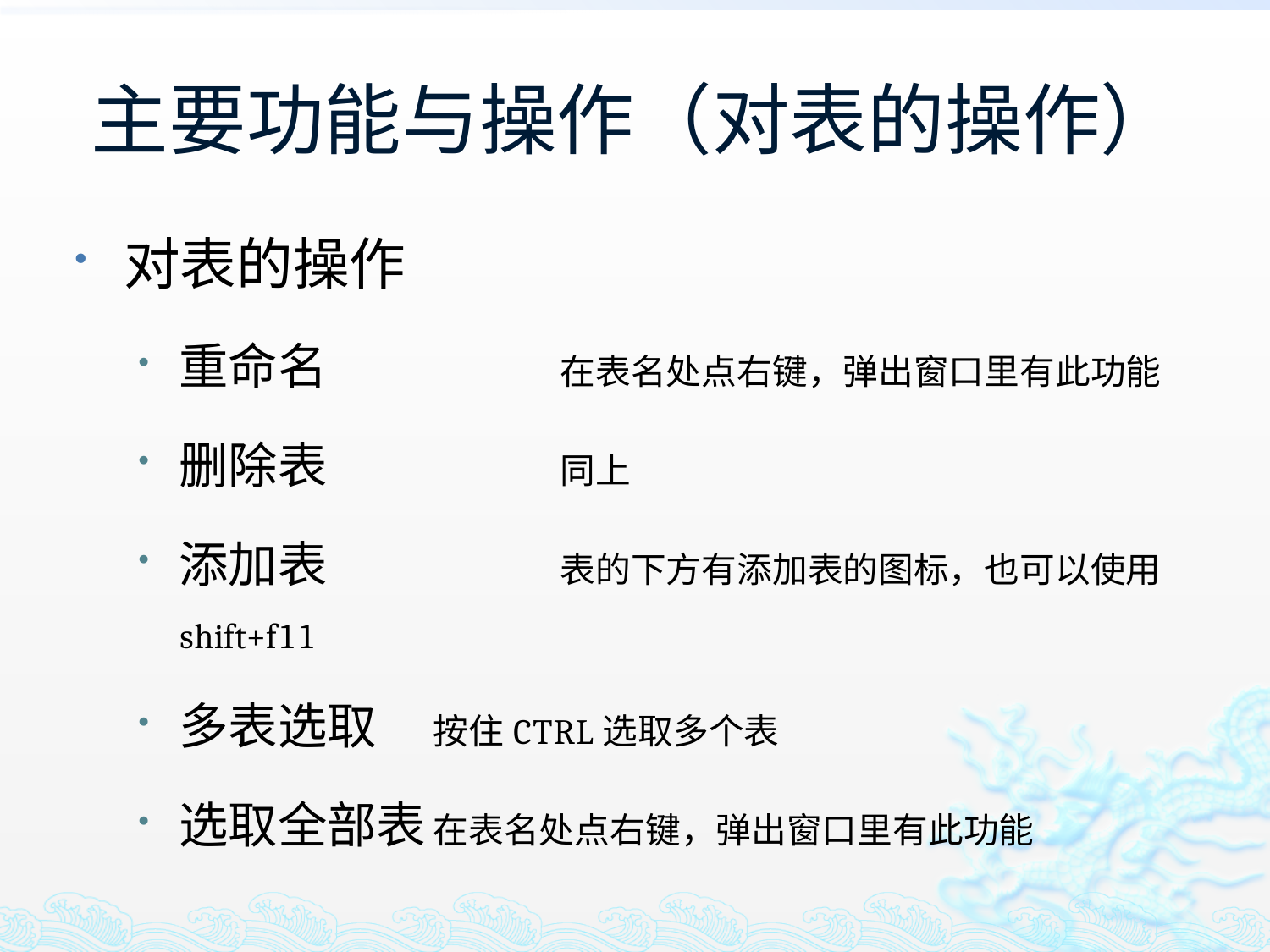

# 主要功能与操作（对表的操作）
对表的操作
重命名		在表名处点右键，弹出窗口里有此功能
删除表		同上
添加表		表的下方有添加表的图标，也可以使用shift+f11
多表选取	按住CTRL选取多个表
选取全部表	在表名处点右键，弹出窗口里有此功能